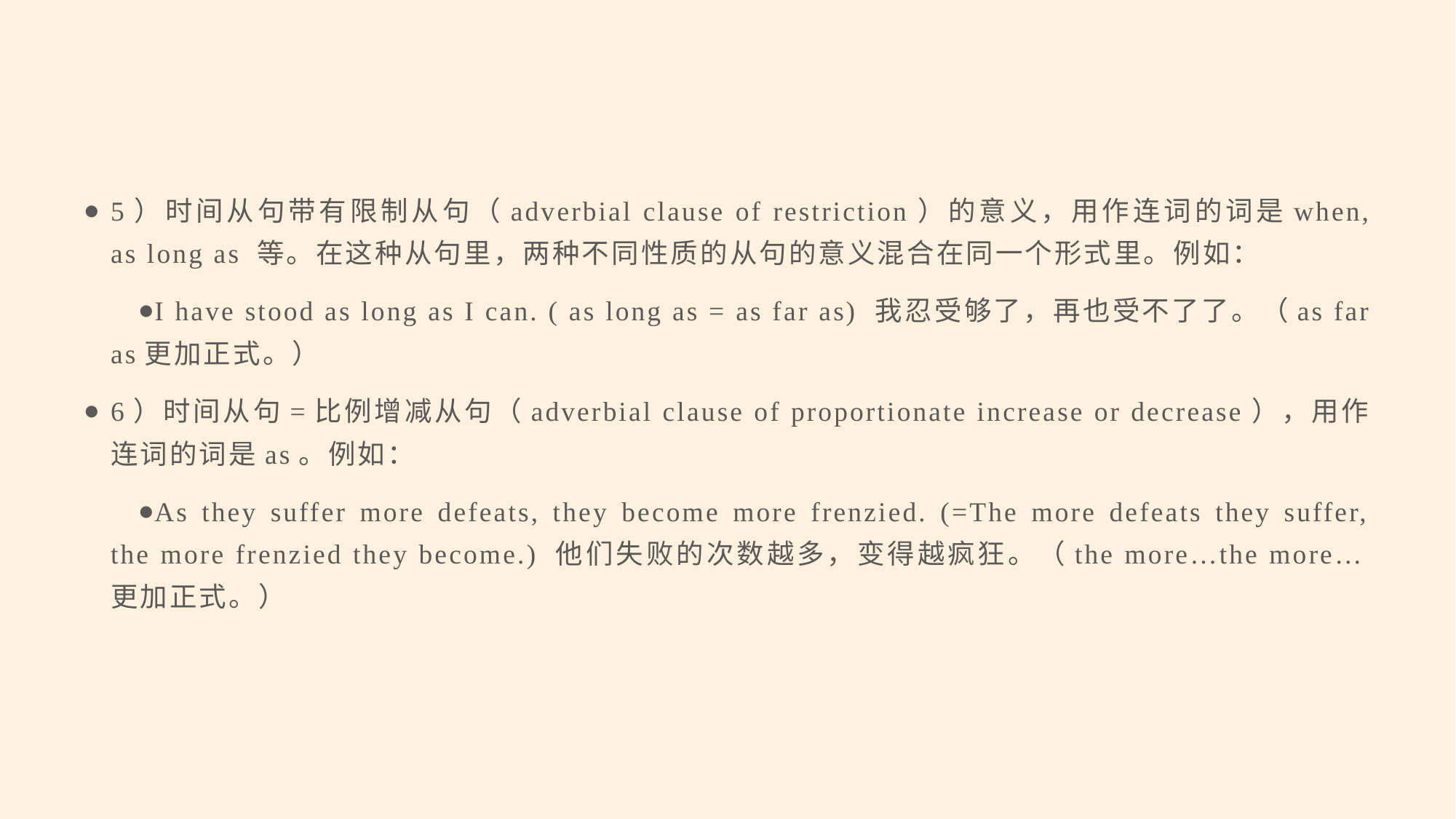

#
5）时间从句带有限制从句（adverbial clause of restriction）的意义，用作连词的词是when, as long as 等。在这种从句里，两种不同性质的从句的意义混合在同一个形式里。例如：
I have stood as long as I can. ( as long as = as far as) 我忍受够了，再也受不了了。（as far as更加正式。）
6）时间从句=比例增减从句（adverbial clause of proportionate increase or decrease），用作连词的词是as。例如：
As they suffer more defeats, they become more frenzied. (=The more defeats they suffer, the more frenzied they become.) 他们失败的次数越多，变得越疯狂。（the more…the more…更加正式。）